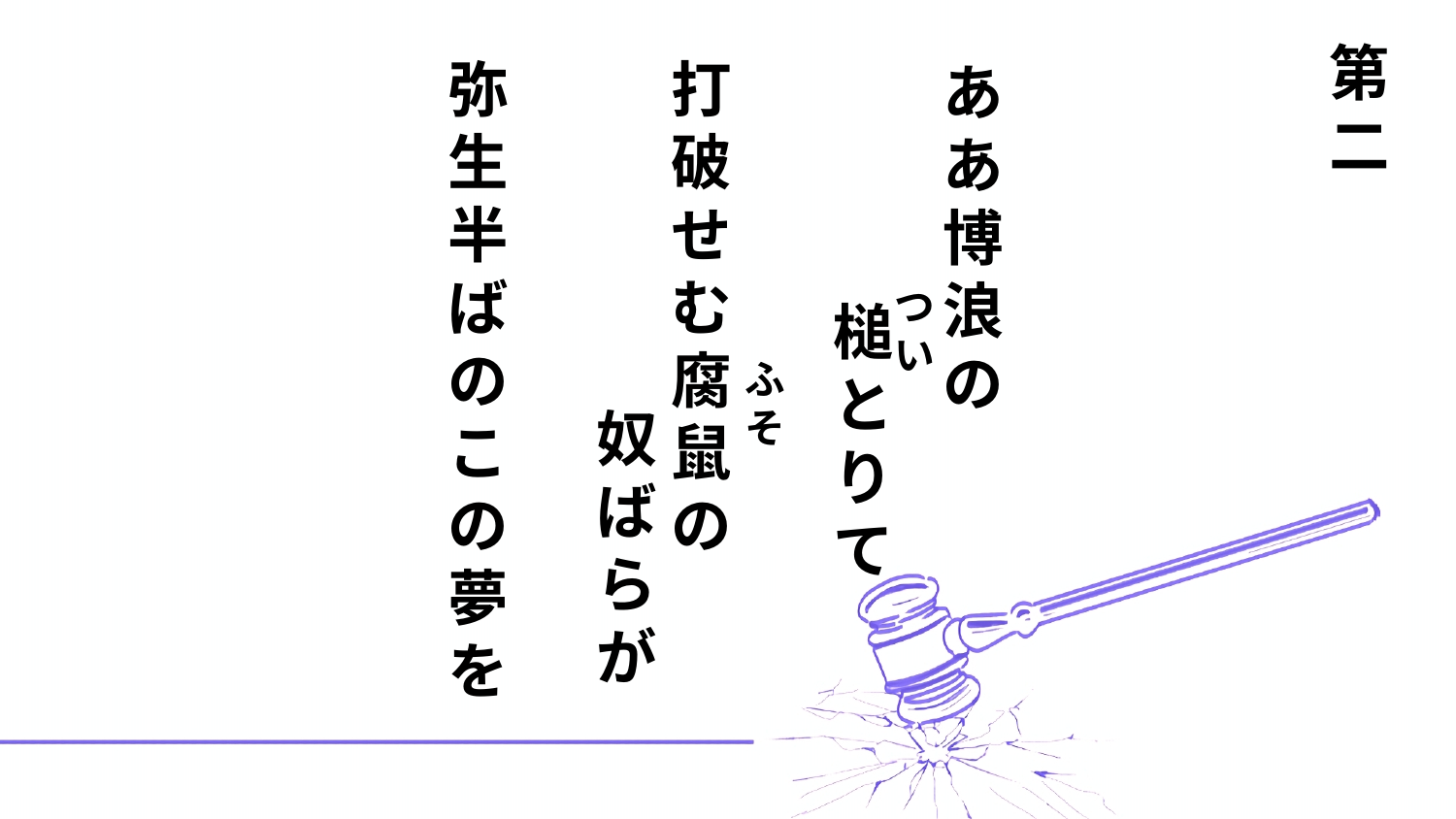

第二
弥生半ばのこの夢を
打破せむ腐鼠の

ああ博浪の
つい
槌とりて
ふそ
奴ばらが